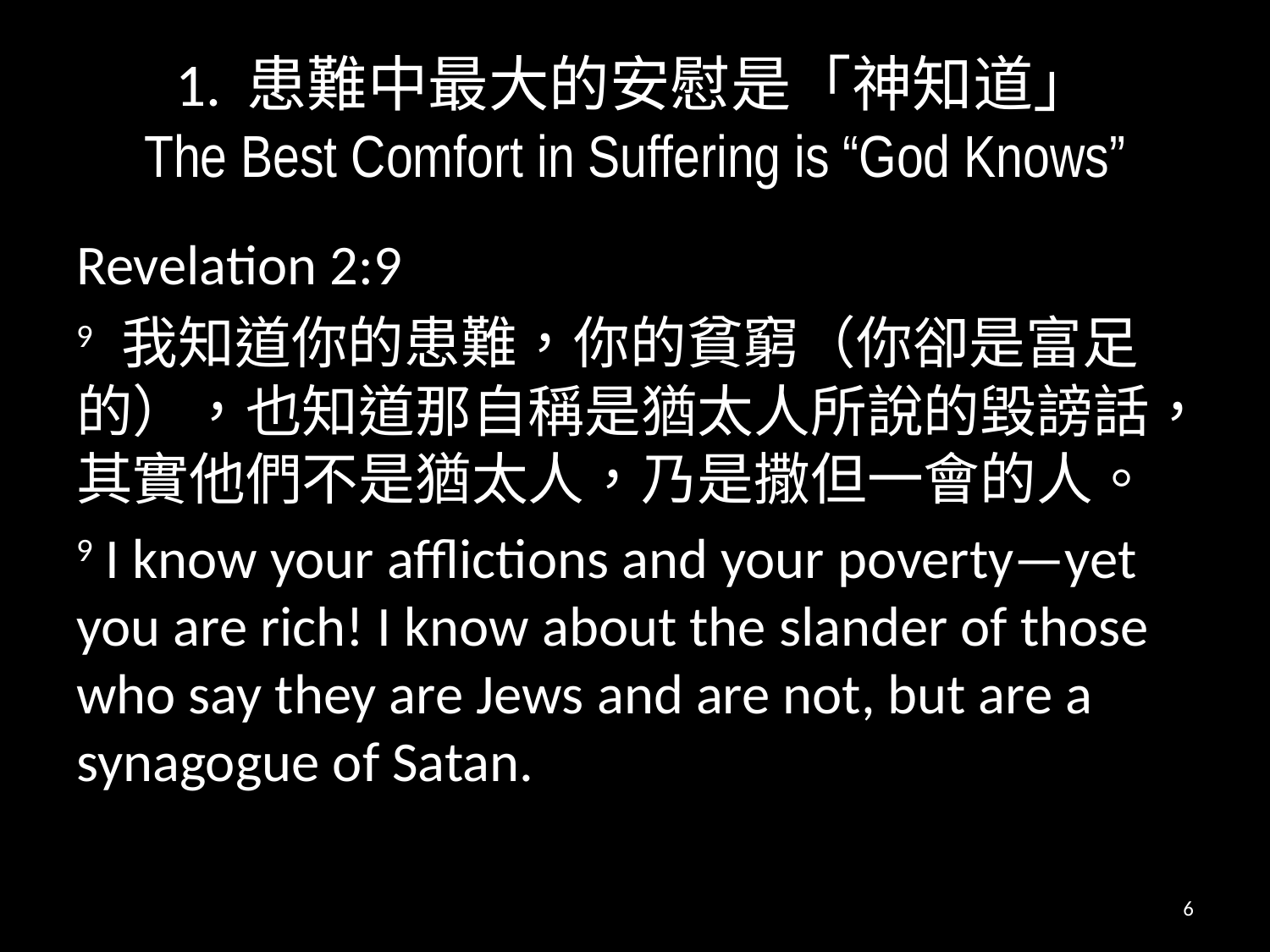

# 1. 患難中最大的安慰是「神知道」 The Best Comfort in Suffering is “God Knows”
Revelation 2:9
9 我知道你的患難，你的貧窮（你卻是富足的），也知道那自稱是猶太人所說的毀謗話，其實他們不是猶太人，乃是撒但一會的人。
9 I know your afflictions and your poverty—yet you are rich! I know about the slander of those who say they are Jews and are not, but are a synagogue of Satan.

6